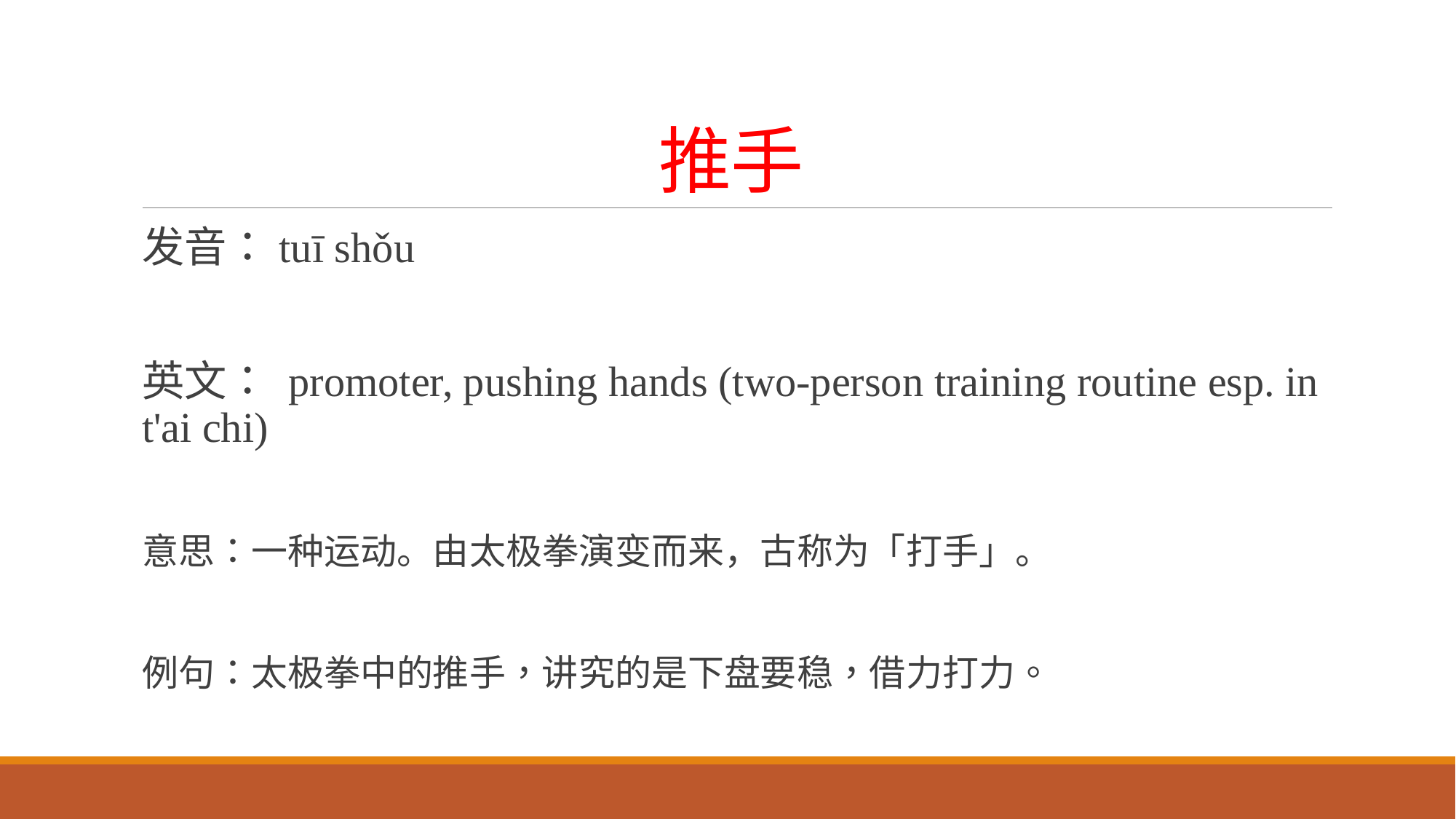

# 推手
发音：tuī shǒu

英文： promoter, pushing hands (two-person training routine esp. in t'ai chi)​

意思：一种运动。由太极拳演变而来，古称为「打手」。

例句：太极拳中的推手，讲究的是下盘要稳，借力打力。